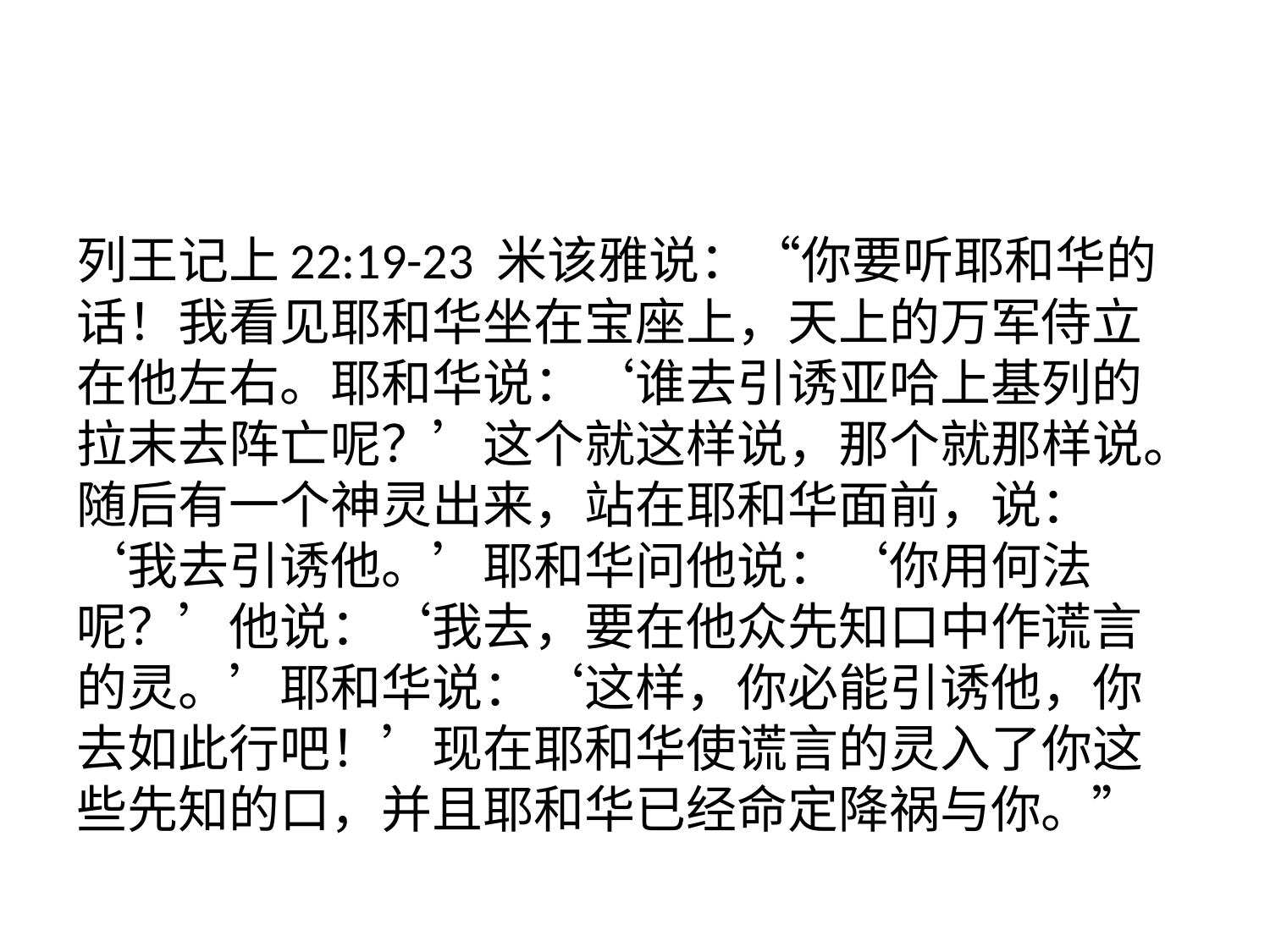

#
列王记上22:19-23 米该雅说：“你要听耶和华的话！我看见耶和华坐在宝座上，天上的万军侍立在他左右。耶和华说：‘谁去引诱亚哈上基列的拉末去阵亡呢？’这个就这样说，那个就那样说。随后有一个神灵出来，站在耶和华面前，说：‘我去引诱他。’耶和华问他说：‘你用何法呢？’他说：‘我去，要在他众先知口中作谎言的灵。’耶和华说：‘这样，你必能引诱他，你去如此行吧！’现在耶和华使谎言的灵入了你这些先知的口，并且耶和华已经命定降祸与你。”